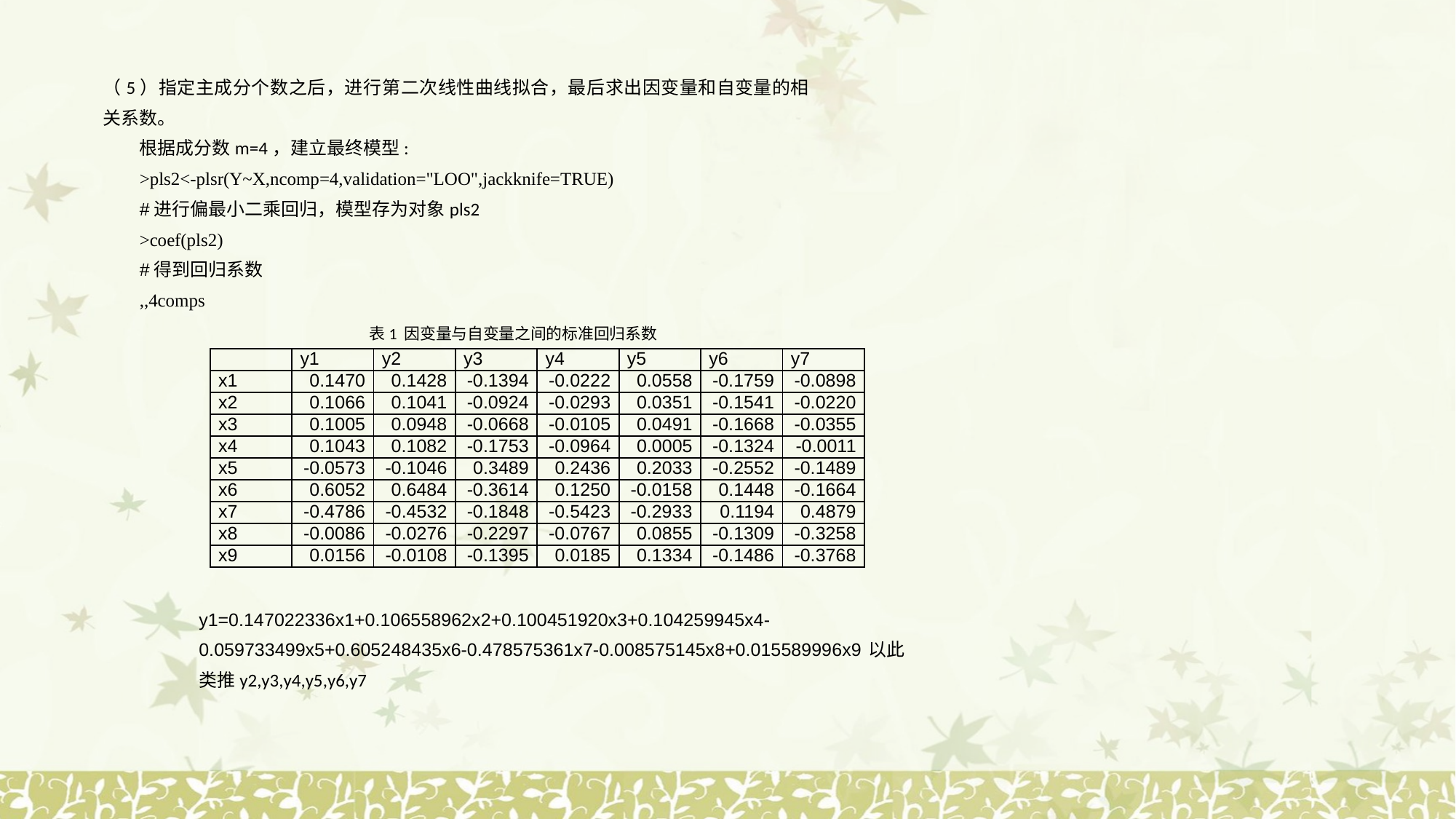

（5）指定主成分个数之后，进行第二次线性曲线拟合，最后求出因变量和自变量的相关系数。
根据成分数m=4，建立最终模型:
>pls2<-plsr(Y~X,ncomp=4,validation="LOO",jackknife=TRUE)
#进行偏最小二乘回归，模型存为对象pls2
>coef(pls2)
#得到回归系数
,,4comps

表1 因变量与自变量之间的标准回归系数
|  | y1 | y2 | y3 | y4 | y5 | y6 | y7 |
| --- | --- | --- | --- | --- | --- | --- | --- |
| x1 | 0.1470 | 0.1428 | -0.1394 | -0.0222 | 0.0558 | -0.1759 | -0.0898 |
| x2 | 0.1066 | 0.1041 | -0.0924 | -0.0293 | 0.0351 | -0.1541 | -0.0220 |
| x3 | 0.1005 | 0.0948 | -0.0668 | -0.0105 | 0.0491 | -0.1668 | -0.0355 |
| x4 | 0.1043 | 0.1082 | -0.1753 | -0.0964 | 0.0005 | -0.1324 | -0.0011 |
| x5 | -0.0573 | -0.1046 | 0.3489 | 0.2436 | 0.2033 | -0.2552 | -0.1489 |
| x6 | 0.6052 | 0.6484 | -0.3614 | 0.1250 | -0.0158 | 0.1448 | -0.1664 |
| x7 | -0.4786 | -0.4532 | -0.1848 | -0.5423 | -0.2933 | 0.1194 | 0.4879 |
| x8 | -0.0086 | -0.0276 | -0.2297 | -0.0767 | 0.0855 | -0.1309 | -0.3258 |
| x9 | 0.0156 | -0.0108 | -0.1395 | 0.0185 | 0.1334 | -0.1486 | -0.3768 |
y1=0.147022336x1+0.106558962x2+0.100451920x3+0.104259945x4-0.059733499x5+0.605248435x6-0.478575361x7-0.008575145x8+0.015589996x9以此类推y2,y3,y4,y5,y6,y7